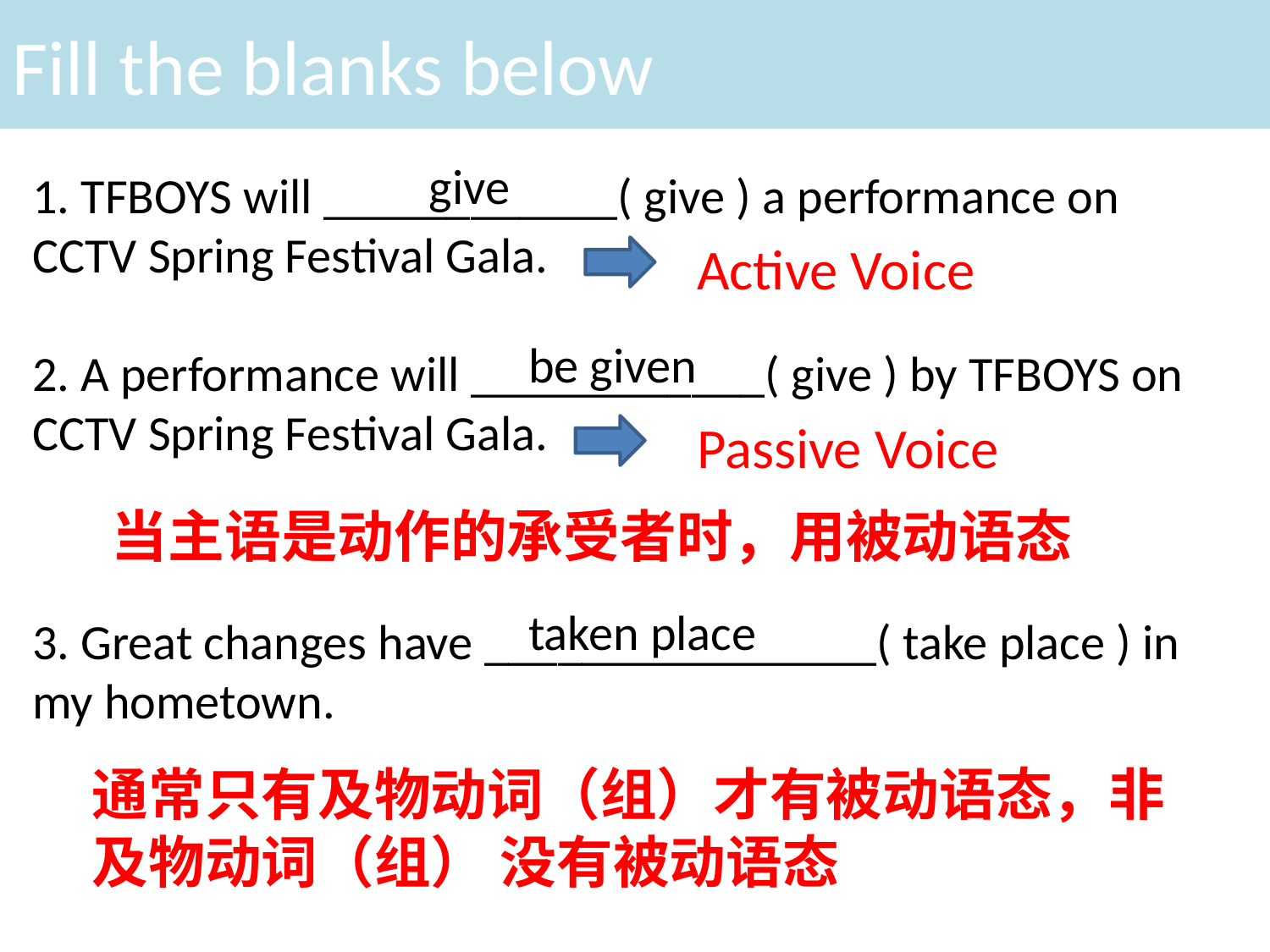

Fill the blanks below
give
1. TFBOYS will ____________( give ) a performance on CCTV Spring Festival Gala.

2. A performance will ____________( give ) by TFBOYS on CCTV Spring Festival Gala.
Active Voice

be given
Passive Voice

当主语是动作的承受者时，用被动语态
taken place
3. Great changes have ________________( take place ) in my hometown.
通常只有及物动词（组）才有被动语态，非及物动词（组） 没有被动语态